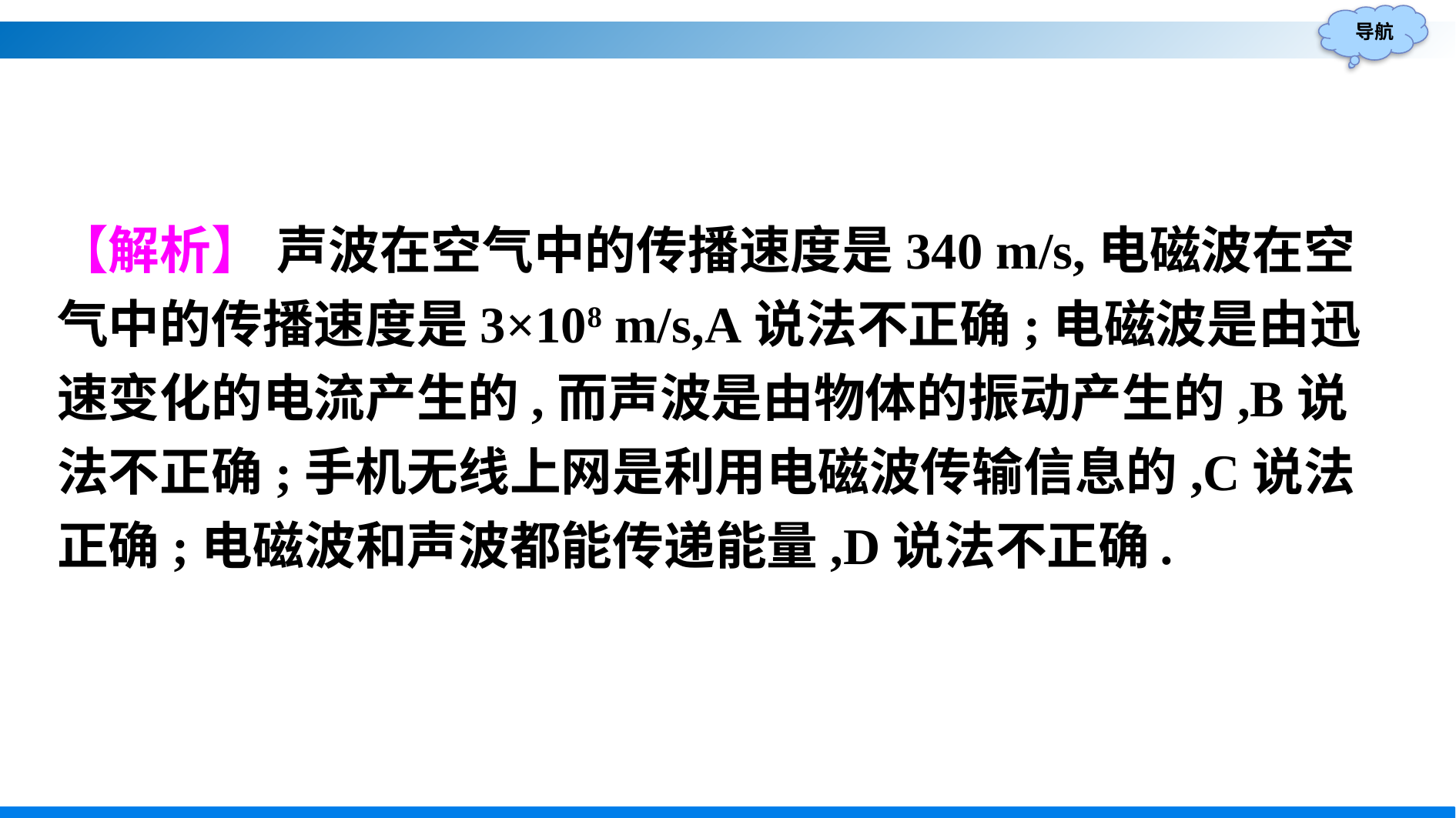

【解析】 声波在空气中的传播速度是340 m/s,电磁波在空气中的传播速度是3×108 m/s,A说法不正确;电磁波是由迅速变化的电流产生的,而声波是由物体的振动产生的,B说法不正确;手机无线上网是利用电磁波传输信息的,C说法正确;电磁波和声波都能传递能量,D说法不正确.